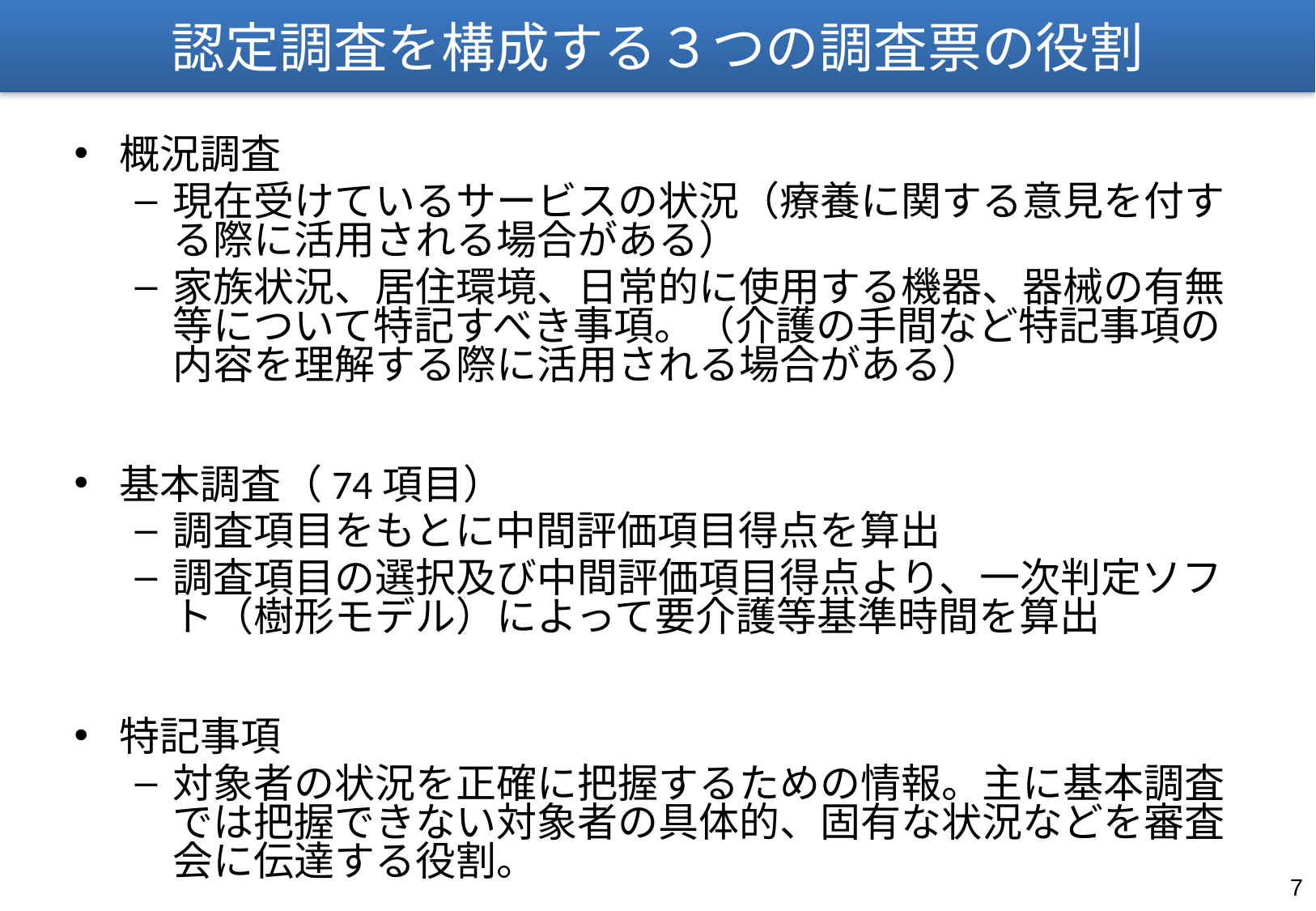

認定調査を構成する３つの調査票の役割
概況調査
現在受けているサービスの状況（療養に関する意見を付する際に活用される場合がある）
家族状況、居住環境、日常的に使用する機器、器械の有無等について特記すべき事項。（介護の手間など特記事項の内容を理解する際に活用される場合がある）

基本調査（74項目）
調査項目をもとに中間評価項目得点を算出
調査項目の選択及び中間評価項目得点より、一次判定ソフト（樹形モデル）によって要介護等基準時間を算出

特記事項
対象者の状況を正確に把握するための情報。主に基本調査では把握できない対象者の具体的、固有な状況などを審査会に伝達する役割。
7